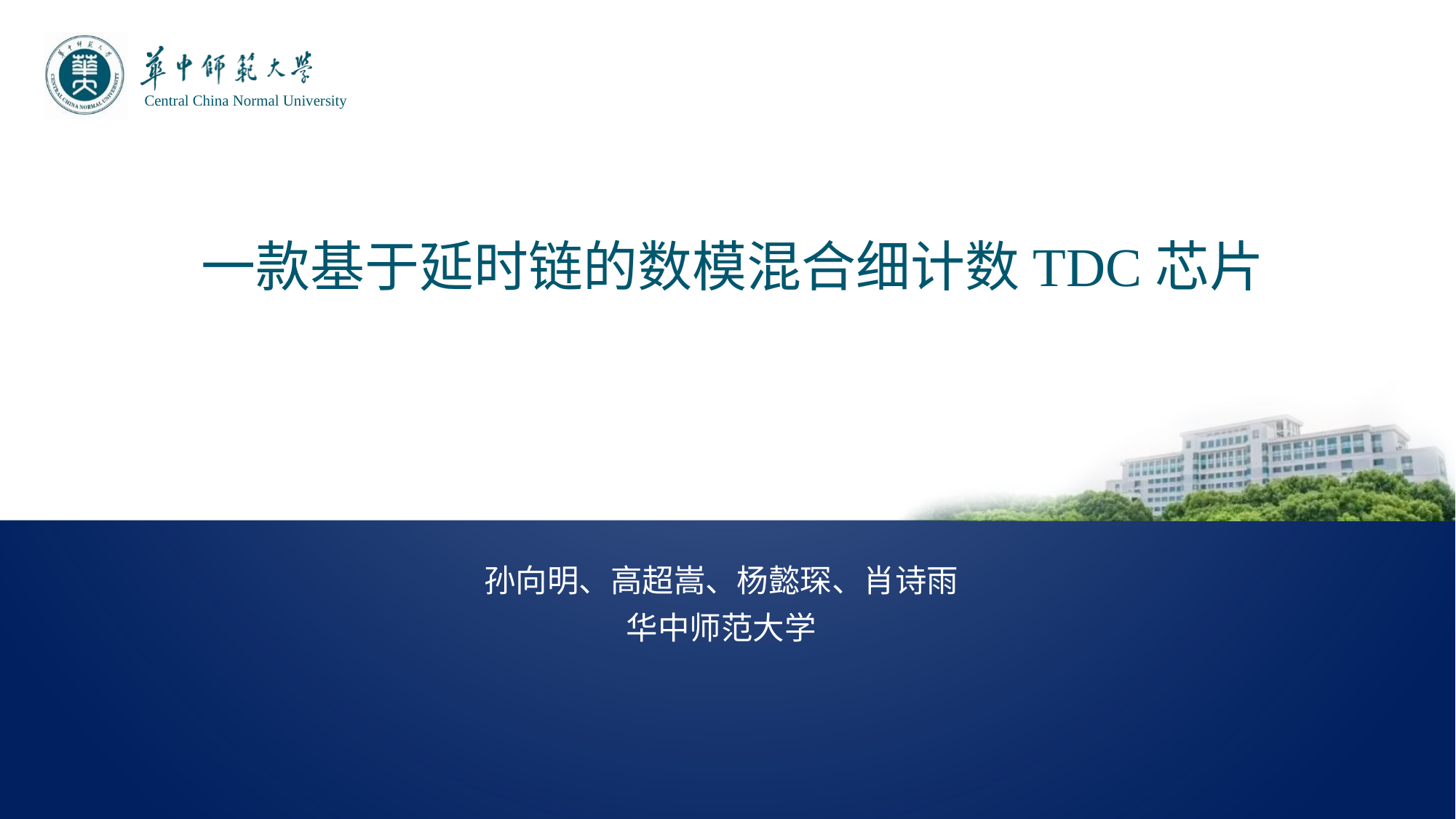

# 一款基于延时链的数模混合细计数TDC芯片
孙向明、高超嵩、杨懿琛、肖诗雨
华中师范大学